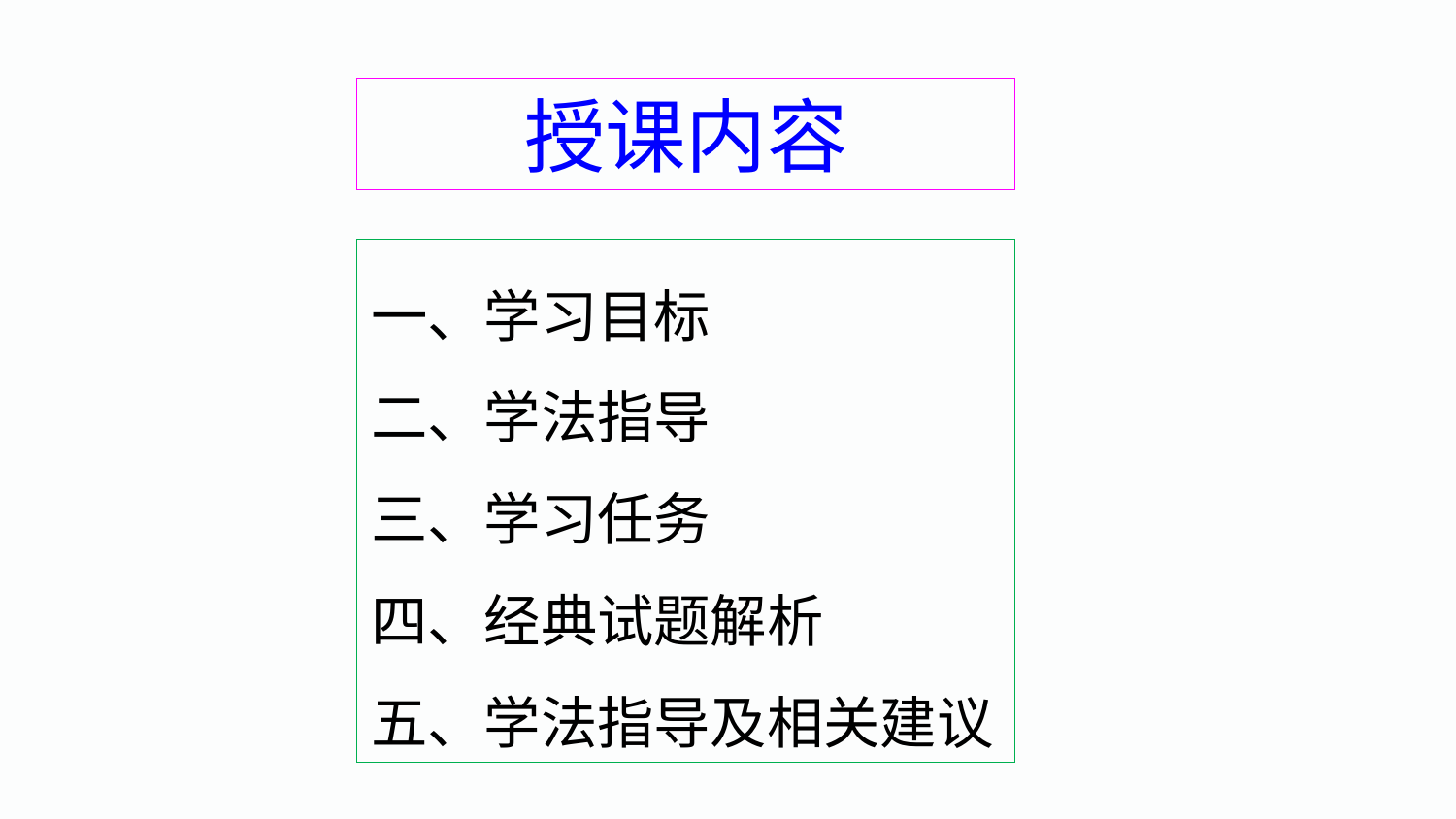

授课内容
一、学习目标
二、学法指导
三、学习任务
四、经典试题解析
五、学法指导及相关建议